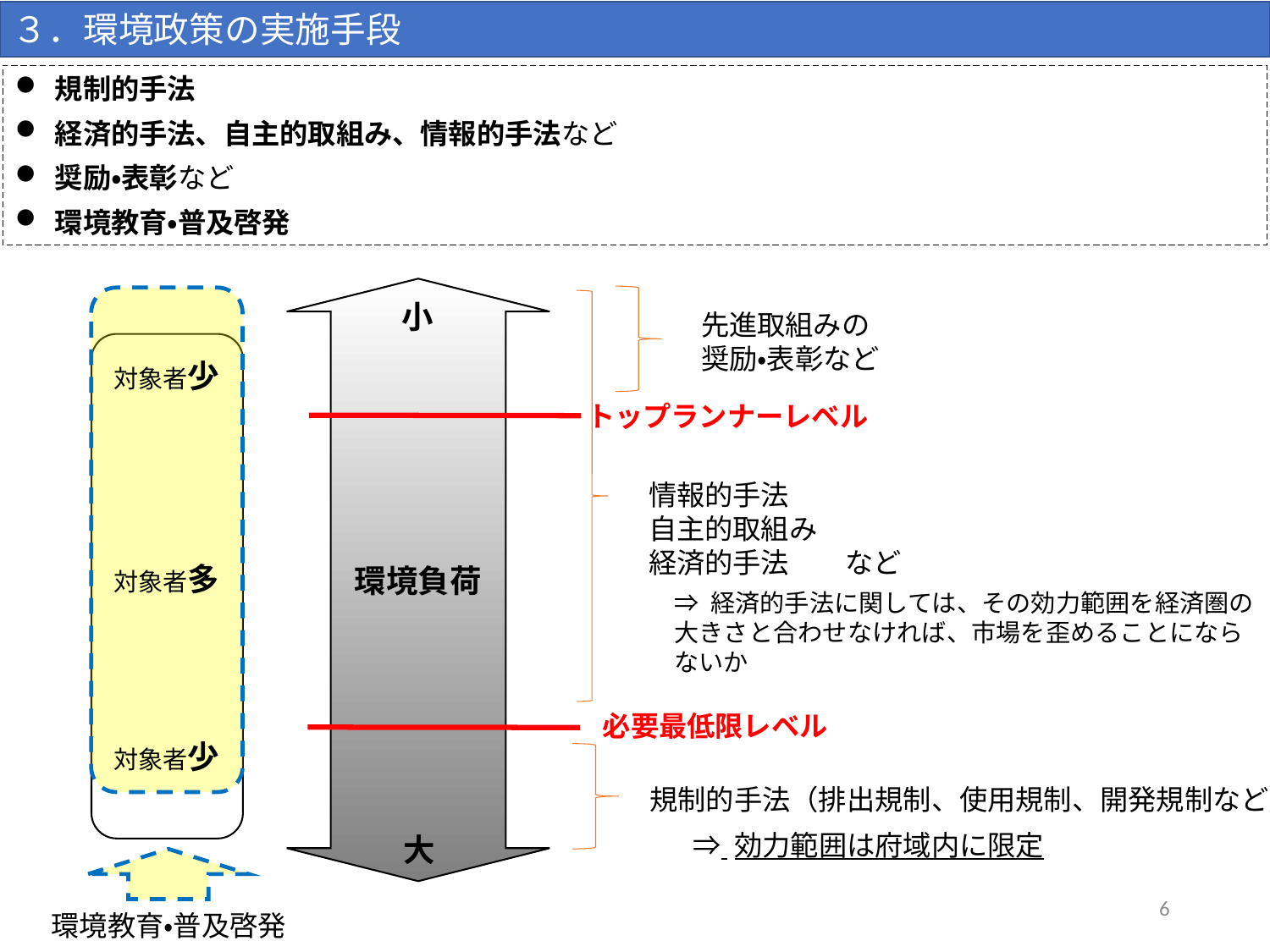

３．環境政策の実施手段
規制的手法
経済的手法、自主的取組み、情報的手法など
奨励・表彰など
環境教育・普及啓発
環境負荷

小

先進取組みの
奨励・表彰など

対象者少
トップランナーレベル
情報的手法
自主的取組み
経済的手法　　など
対象者多
⇒ 経済的手法に関しては、その効力範囲を経済圏の大きさと合わせなければ、市場を歪めることにならないか
必要最低限レベル
対象者少

規制的手法（排出規制、使用規制、開発規制など）
⇒ 効力範囲は府域内に限定
大

6
環境教育・普及啓発